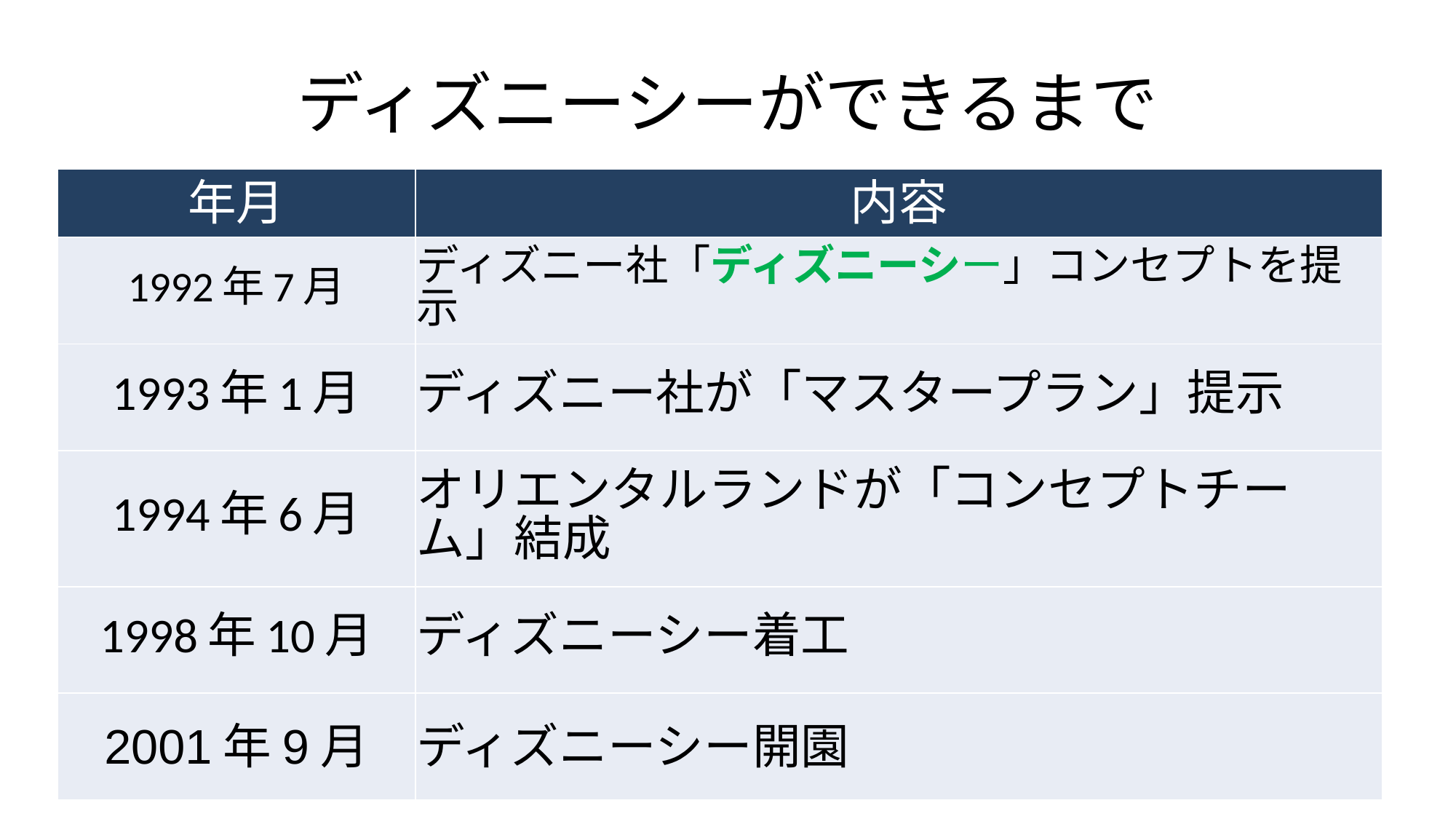

# ディズニーシーができるまで
| 年月 | 内容 |
| --- | --- |
| 1992年7月 | ディズニー社「ディズニーシー」コンセプトを提示 |
| 1993年1月 | ディズニー社が「マスタープラン」提示 |
| 1994年6月 | オリエンタルランドが「コンセプトチーム」結成 |
| 1998年10月 | ディズニーシー着工 |
| 2001年9月 | ディズニーシー開園 |